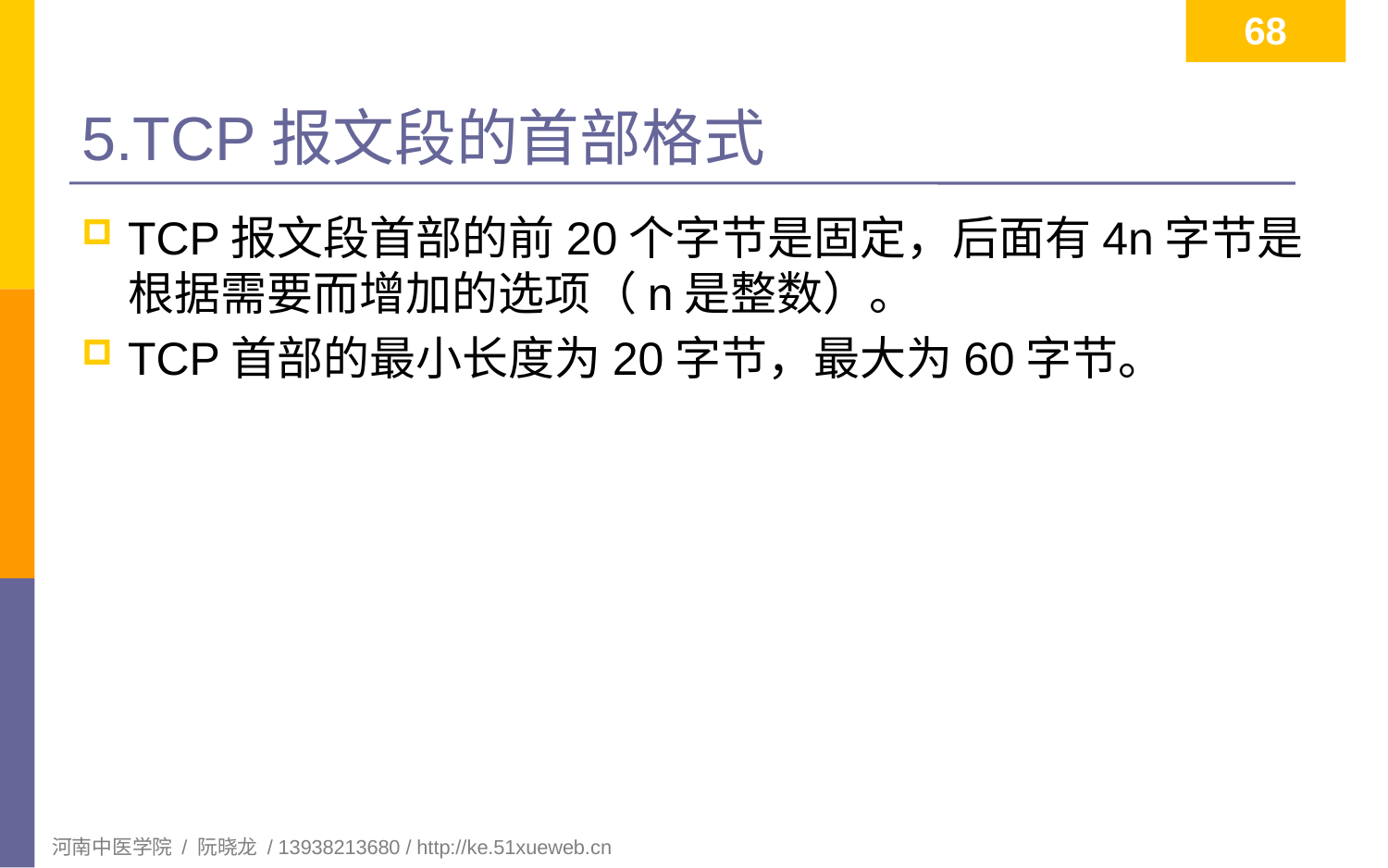

68
# 5.TCP报文段的首部格式

TCP报文段首部的前20个字节是固定，后面有4n字节是根据需要而增加的选项（n是整数）。
TCP首部的最小长度为20字节，最大为60字节。